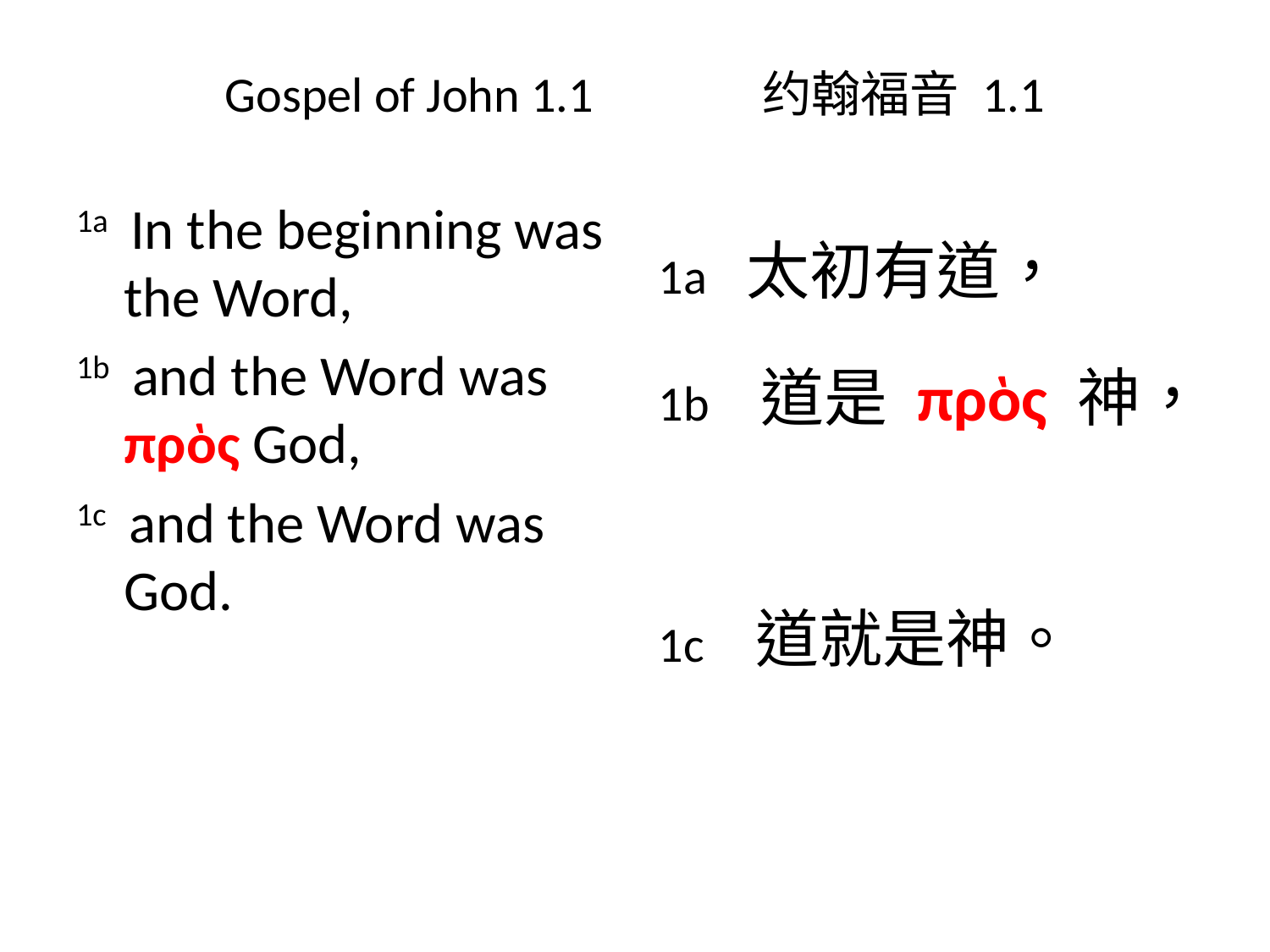

# Gospel of John 1.1              约翰福音 1.1
1a   In the beginning was the Word,
1b   and the Word was πρὸς God,
1c   and the Word was God.
1a  太初有道，
1b   道是 πρὸς 神，
1c   道就是神。